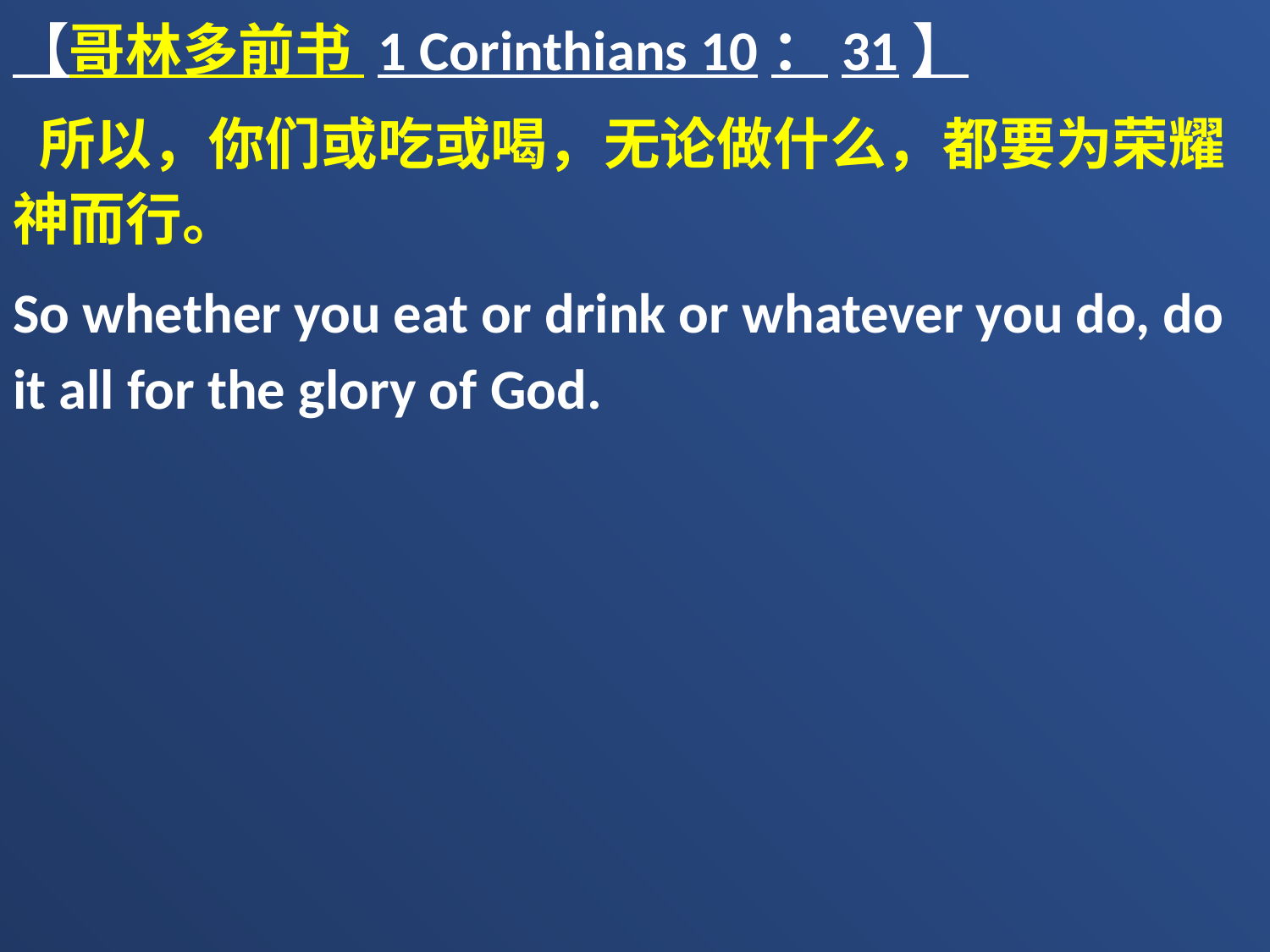

【哥林多前书 1 Corinthians 10：31】
 所以，你们或吃或喝，无论做什么，都要为荣耀神而行。
So whether you eat or drink or whatever you do, do it all for the glory of God.